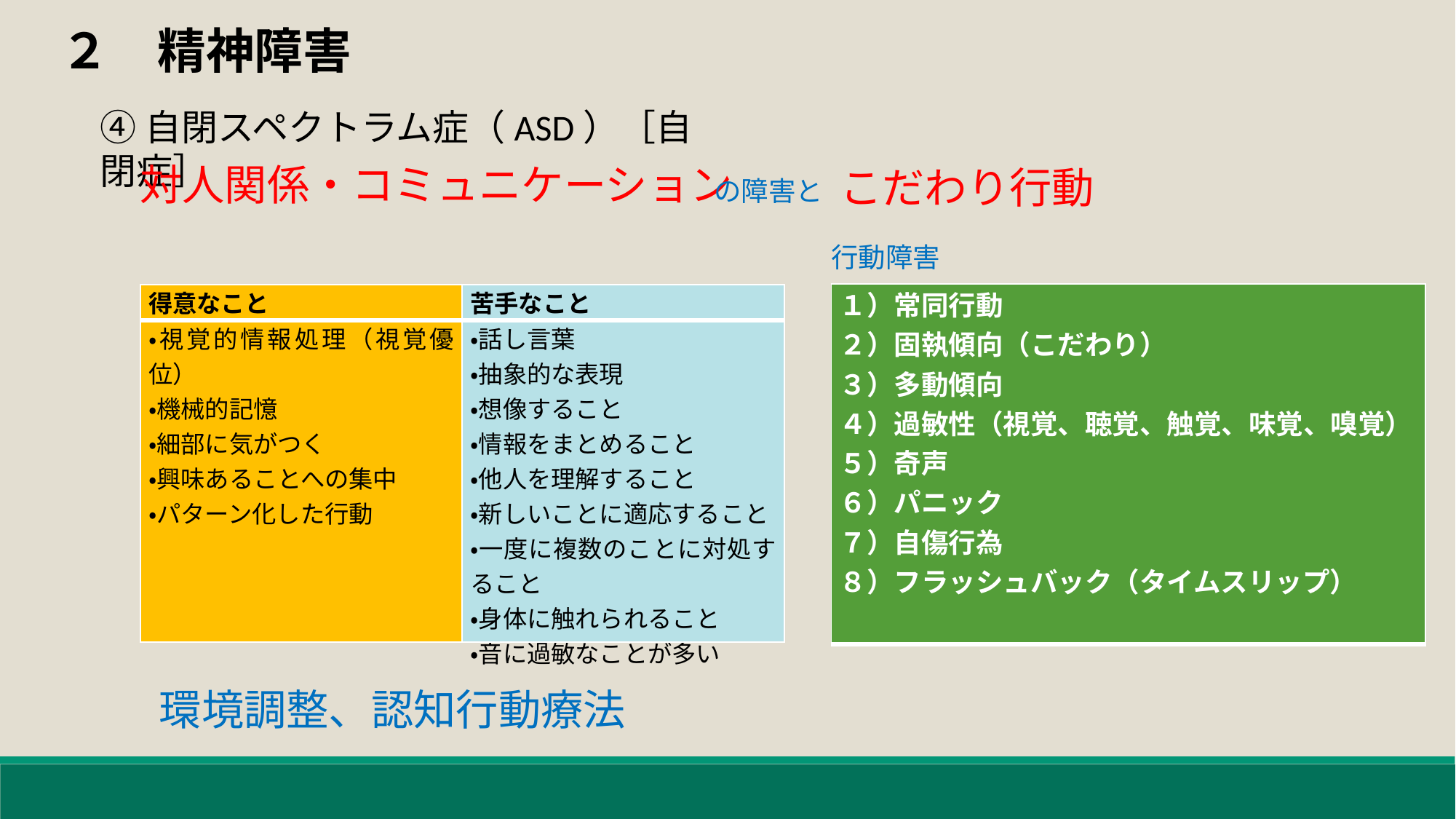

２　精神障害
④自閉スペクトラム症（ASD）［自閉症］
対人関係・コミュニケーション
こだわり行動
の障害と
行動障害
| １）常同行動 ２）固執傾向（こだわり） ３）多動傾向 ４）過敏性（視覚、聴覚、触覚、味覚、嗅覚） ５）奇声 ６）パニック ７）自傷行為 ８）フラッシュバック（タイムスリップ） |
| --- |
| 得意なこと | 苦手なこと |
| --- | --- |
| ・視覚的情報処理（視覚優位） ・機械的記憶 ・細部に気がつく ・興味あることへの集中 ・パターン化した行動 | ・話し言葉 ・抽象的な表現 ・想像すること ・情報をまとめること ・他人を理解すること ・新しいことに適応すること ・一度に複数のことに対処すること ・身体に触れられること ・音に過敏なことが多い |
環境調整、認知行動療法